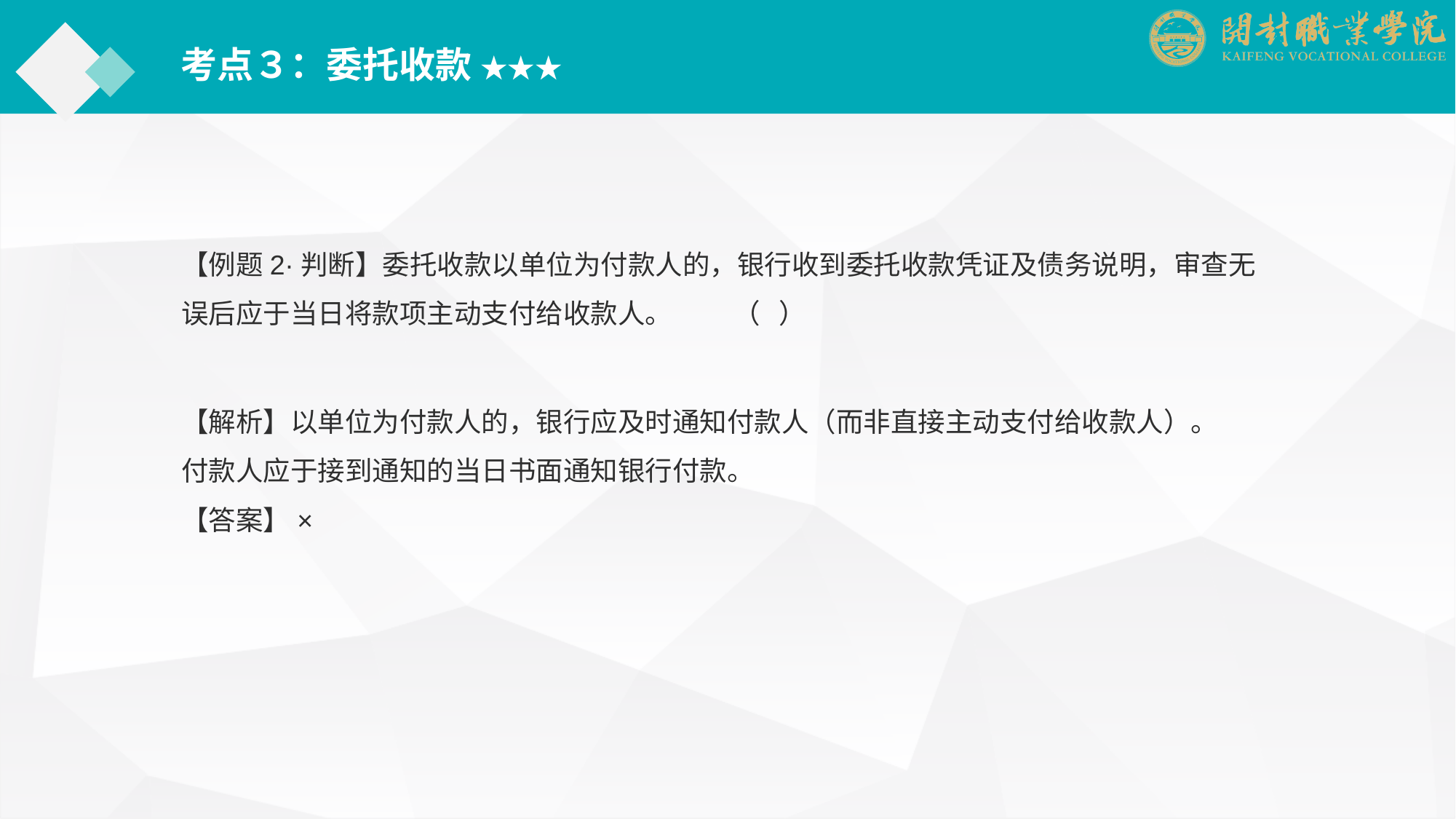

考点３：委托收款 ★★★
【例题2·判断】委托收款以单位为付款人的，银行收到委托收款凭证及债务说明，审查无误后应于当日将款项主动支付给收款人。	 （   ）
【解析】以单位为付款人的，银行应及时通知付款人（而非直接主动支付给收款人）。付款人应于接到通知的当日书面通知银行付款。
【答案】×